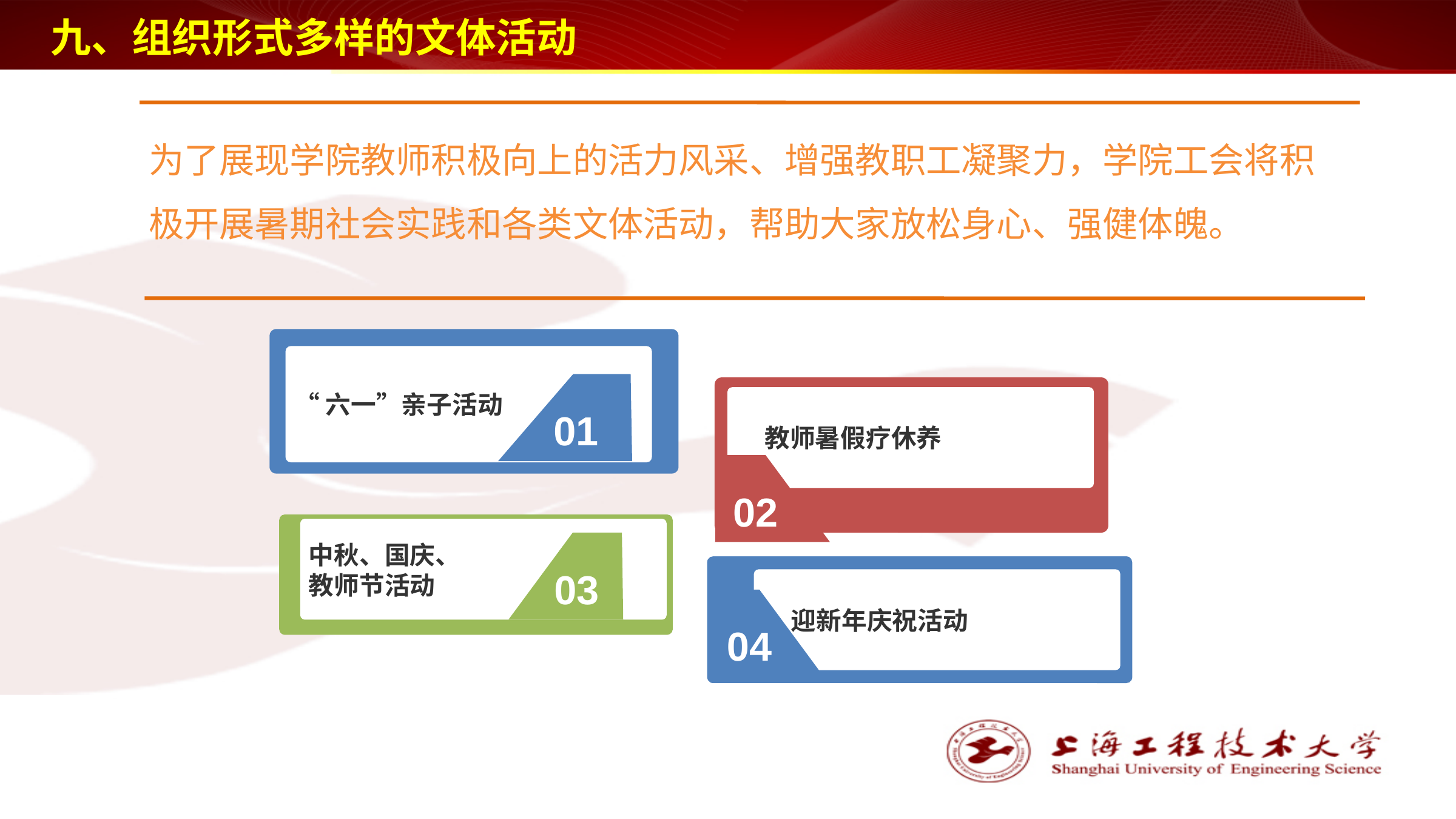

九、组织形式多样的文体活动
为了展现学院教师积极向上的活力风采、增强教职工凝聚力，学院工会将积极开展暑期社会实践和各类文体活动，帮助大家放松身心、强健体魄。

“六一”亲子活动
01

教师暑假疗休养
02

中秋、国庆、
教师节活动
03

迎新年庆祝活动
04